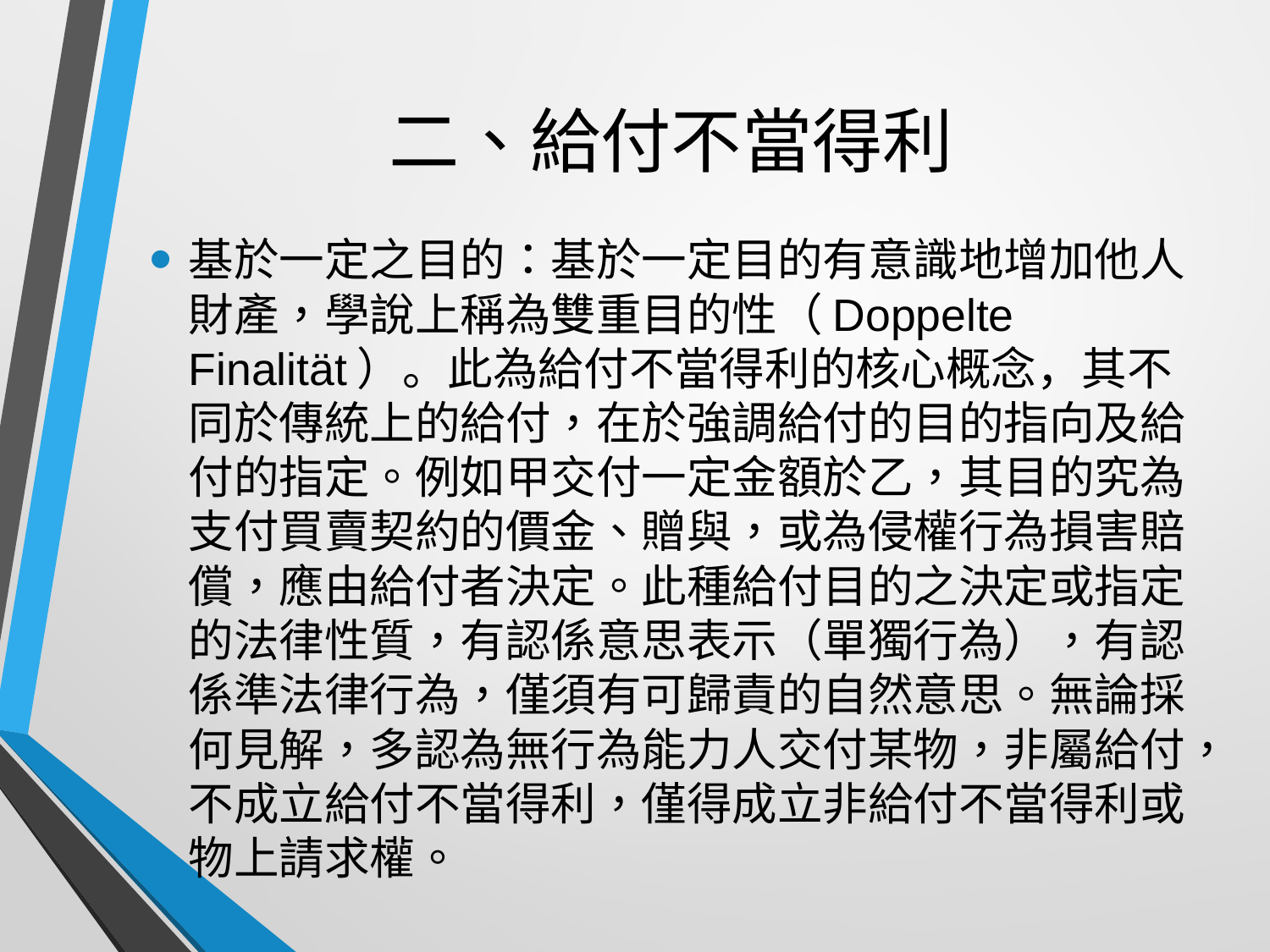

# 二、給付不當得利
基於一定之目的：基於一定目的有意識地增加他人財產，學說上稱為雙重目的性（Doppelte Finalität）。此為給付不當得利的核心概念，其不同於傳統上的給付，在於強調給付的目的指向及給付的指定。例如甲交付一定金額於乙，其目的究為支付買賣契約的價金、贈與，或為侵權行為損害賠償，應由給付者決定。此種給付目的之決定或指定的法律性質，有認係意思表示（單獨行為），有認係準法律行為，僅須有可歸責的自然意思。無論採何見解，多認為無行為能力人交付某物，非屬給付，不成立給付不當得利，僅得成立非給付不當得利或物上請求權。